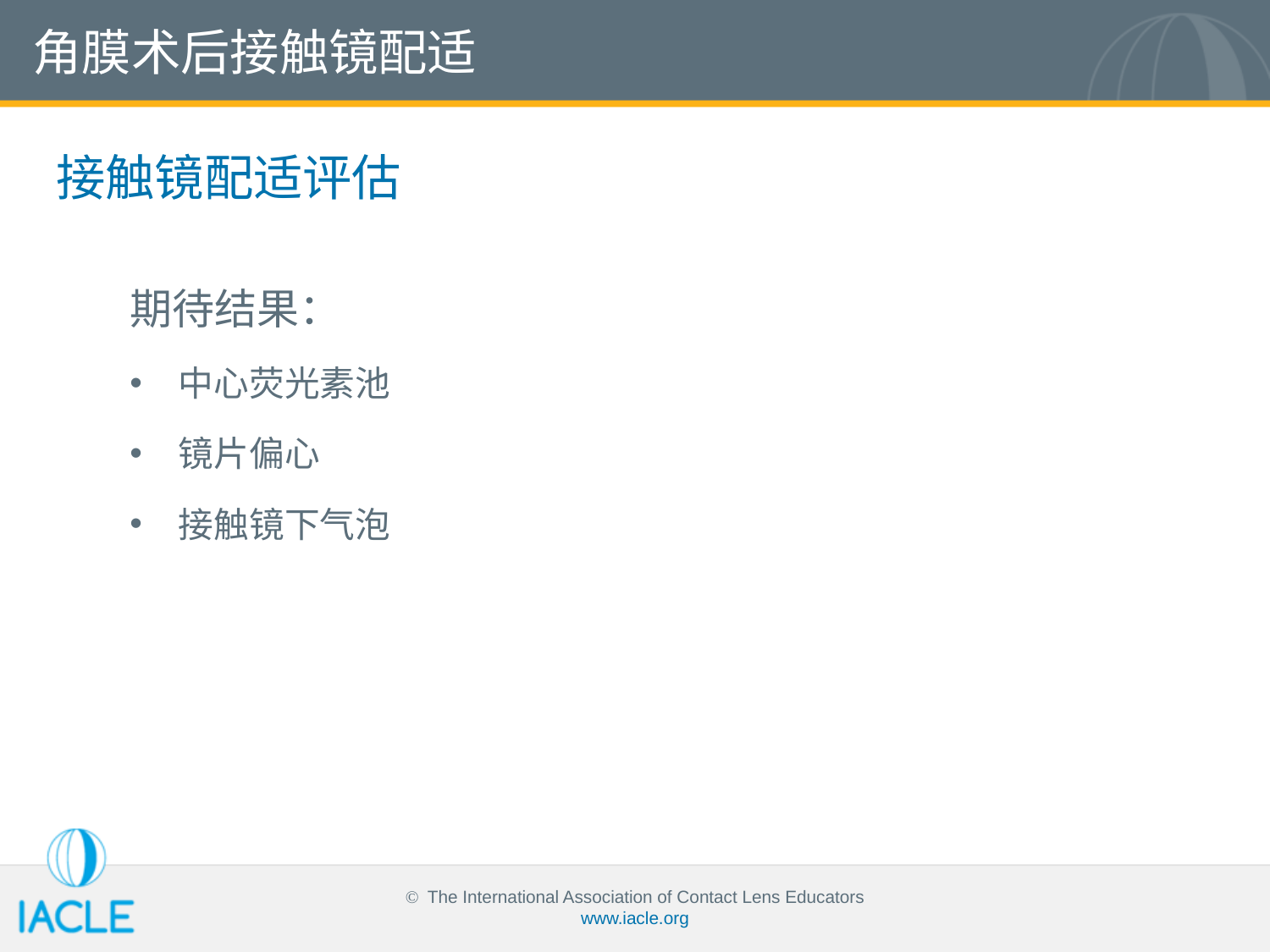

角膜术后接触镜配适
接触镜配适评估
期待结果：
中心荧光素池
镜片偏心
接触镜下气泡